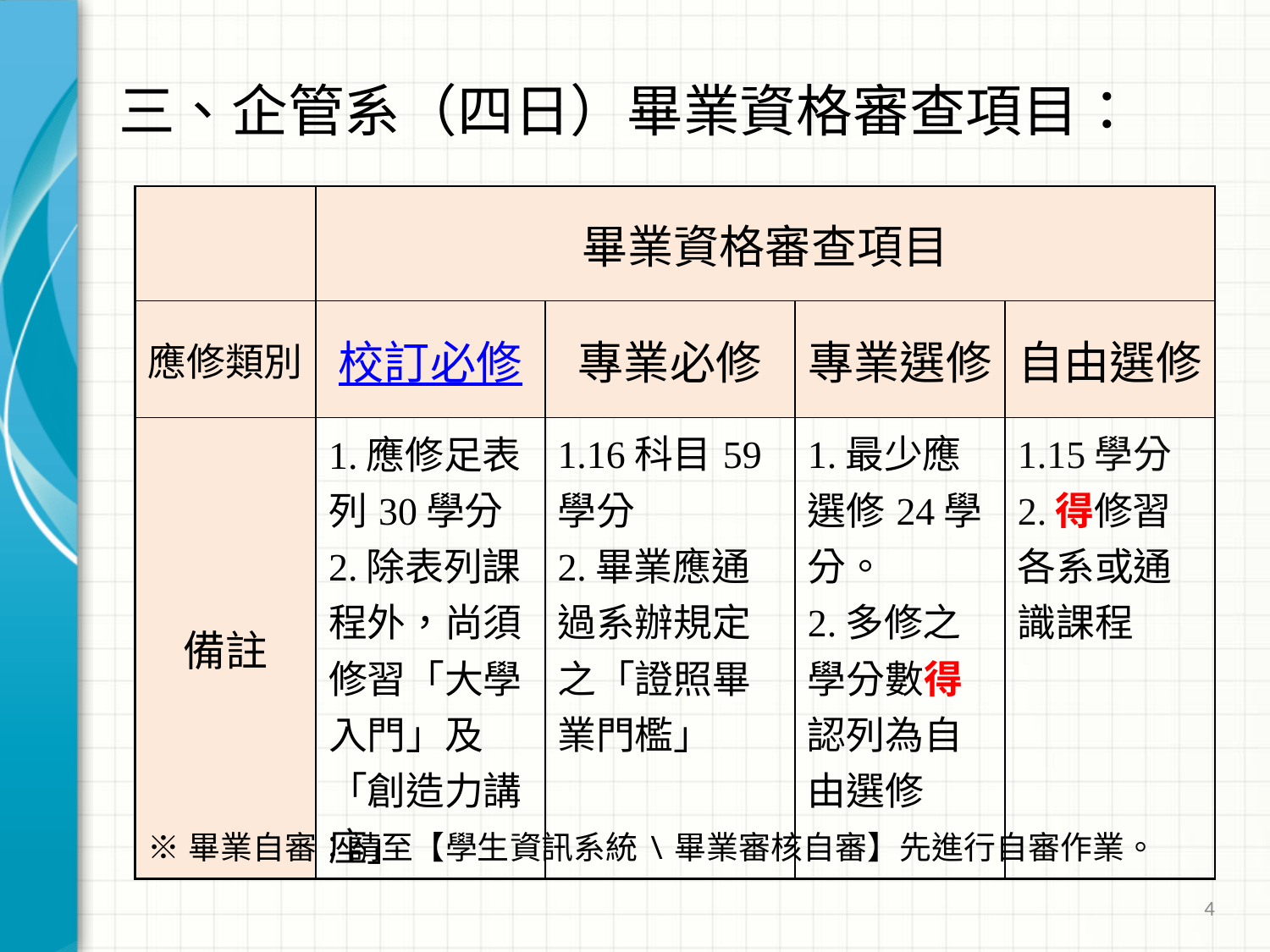

# 三、企管系（四日）畢業資格審查項目：
|  | 畢業資格審查項目 |  |  |  |
| --- | --- | --- | --- | --- |
| 應修類別 | 校訂必修 | 專業必修 | 專業選修 | 自由選修 |
| 備註 | 1.應修足表列30學分 2.除表列課程外，尚須修習「大學入門」及「創造力講座」 | 1.16科目59學分 2.畢業應通過系辦規定之「證照畢業門檻」 | 1.最少應選修24學分。 2.多修之學分數得認列為自由選修 | 1.15學分 2.得修習各系或通識課程 |
※畢業自審：請至【學生資訊系統\畢業審核自審】先進行自審作業。
4